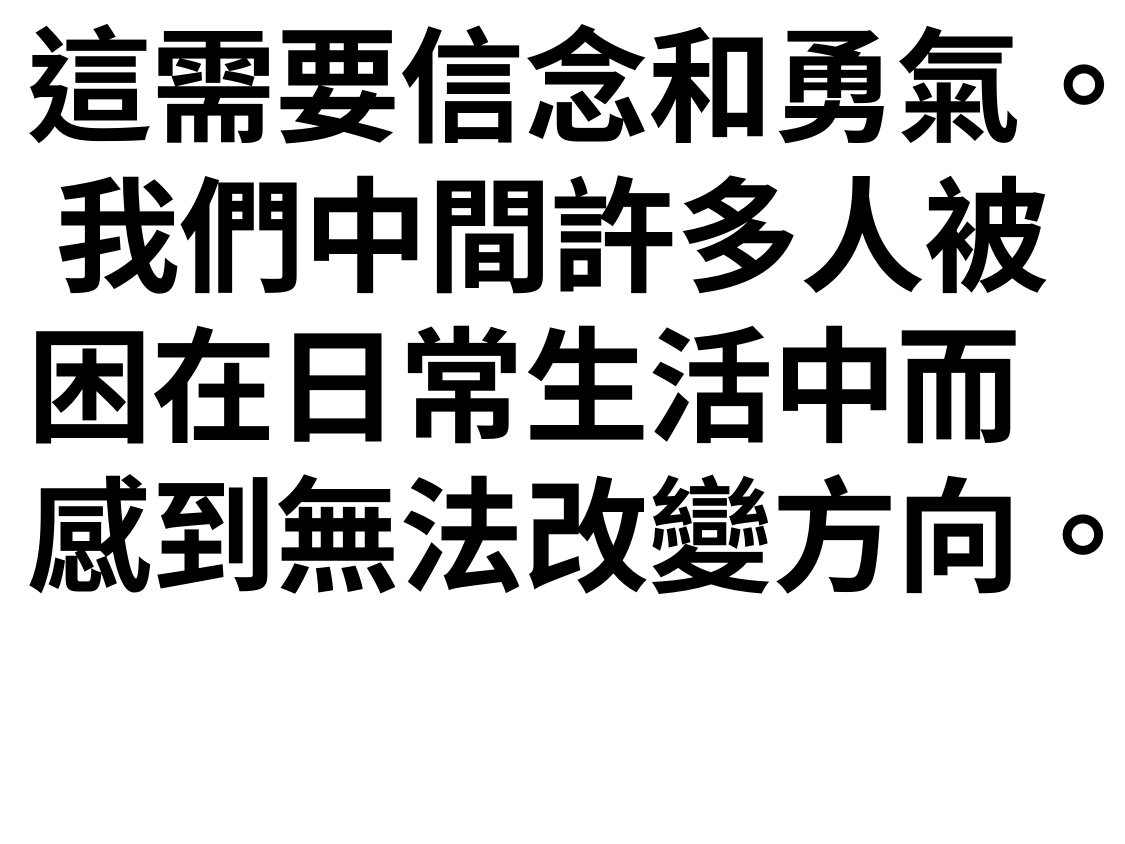

這需要信念和勇氣。 我們中間許多人被困在日常生活中而感到無法改變方向。